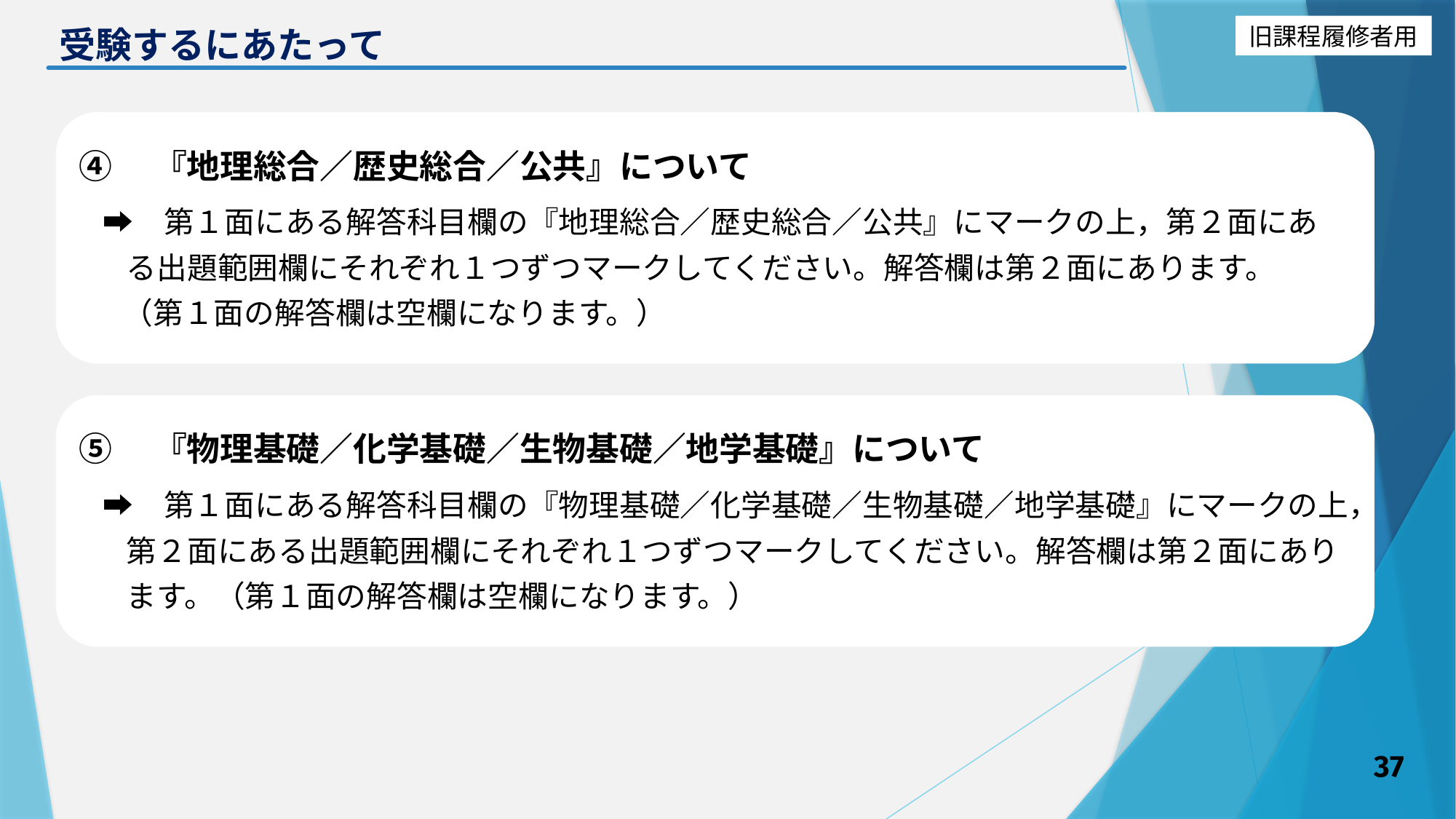

# 受験するにあたって
④　『地理総合／歴史総合／公共』について
　➡　第１面にある解答科目欄の『地理総合／歴史総合／公共』にマークの上，第２面にあ
      る出題範囲欄にそれぞれ１つずつマークしてください。解答欄は第２面にあります。
　  （第１面の解答欄は空欄になります。）
⑤　『物理基礎／化学基礎／生物基礎／地学基礎』について
　➡　第１面にある解答科目欄の『物理基礎／化学基礎／生物基礎／地学基礎』にマークの上，
      第２面にある出題範囲欄にそれぞれ１つずつマークしてください。解答欄は第２面にあり
      ます。（第１面の解答欄は空欄になります。）
37